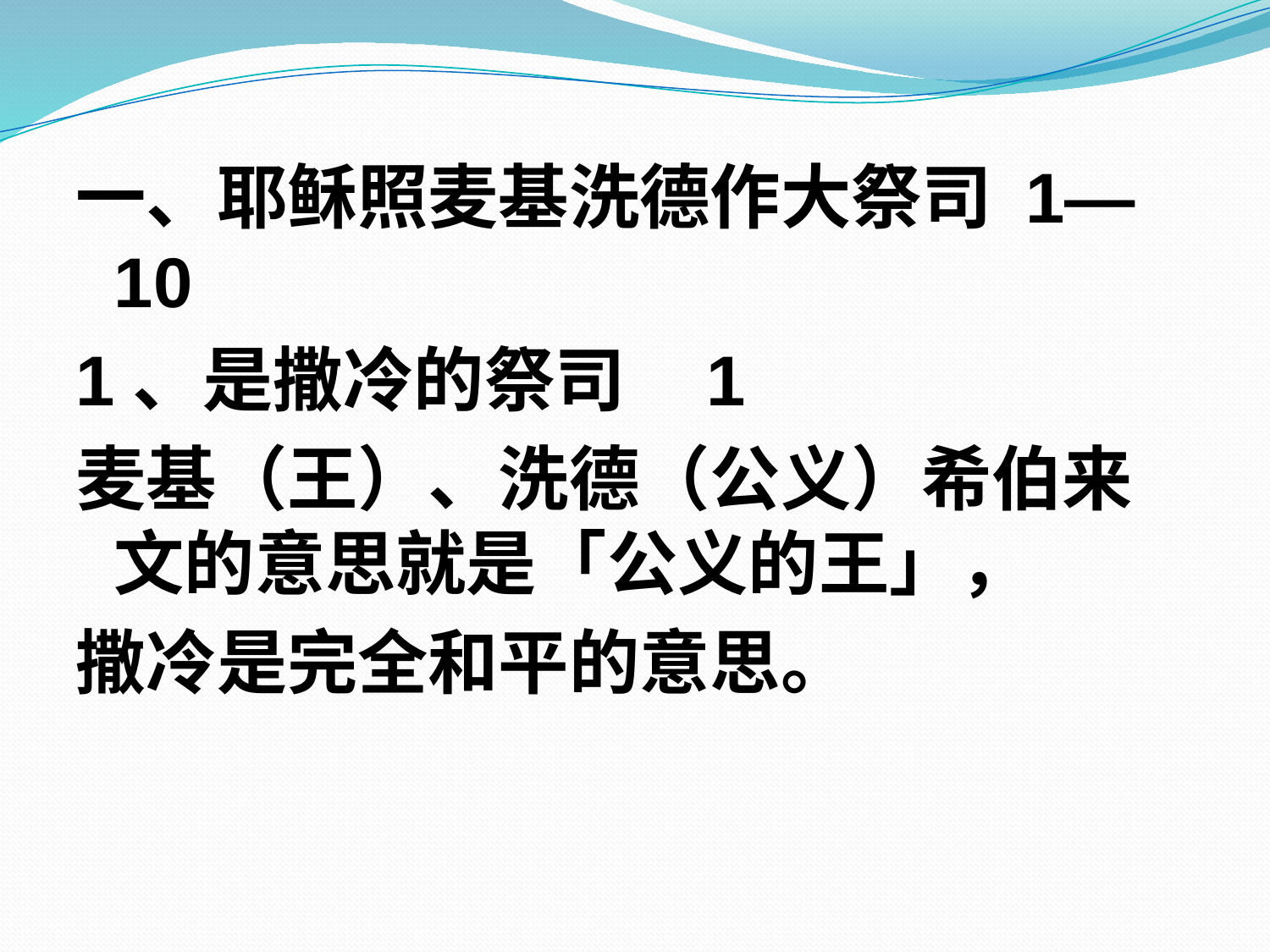

一、耶稣照麦基洗德作大祭司 1—10
1、是撒冷的祭司    1
麦基（王）、洗德（公义）希伯来文的意思就是「公义的王」，
撒冷是完全和平的意思。